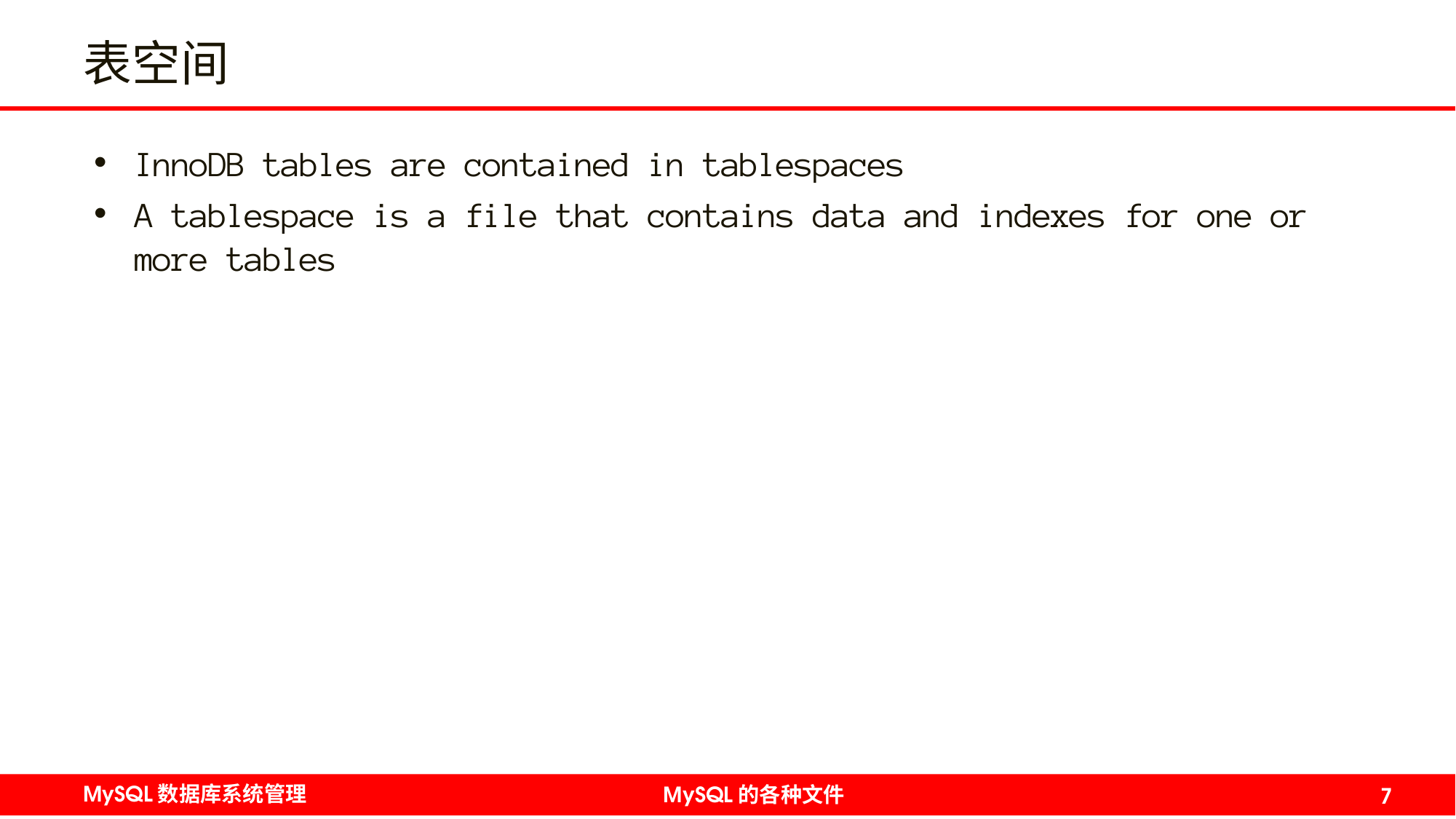

# 表空间
InnoDB tables are contained in tablespaces
A tablespace is a file that contains data and indexes for one or more tables